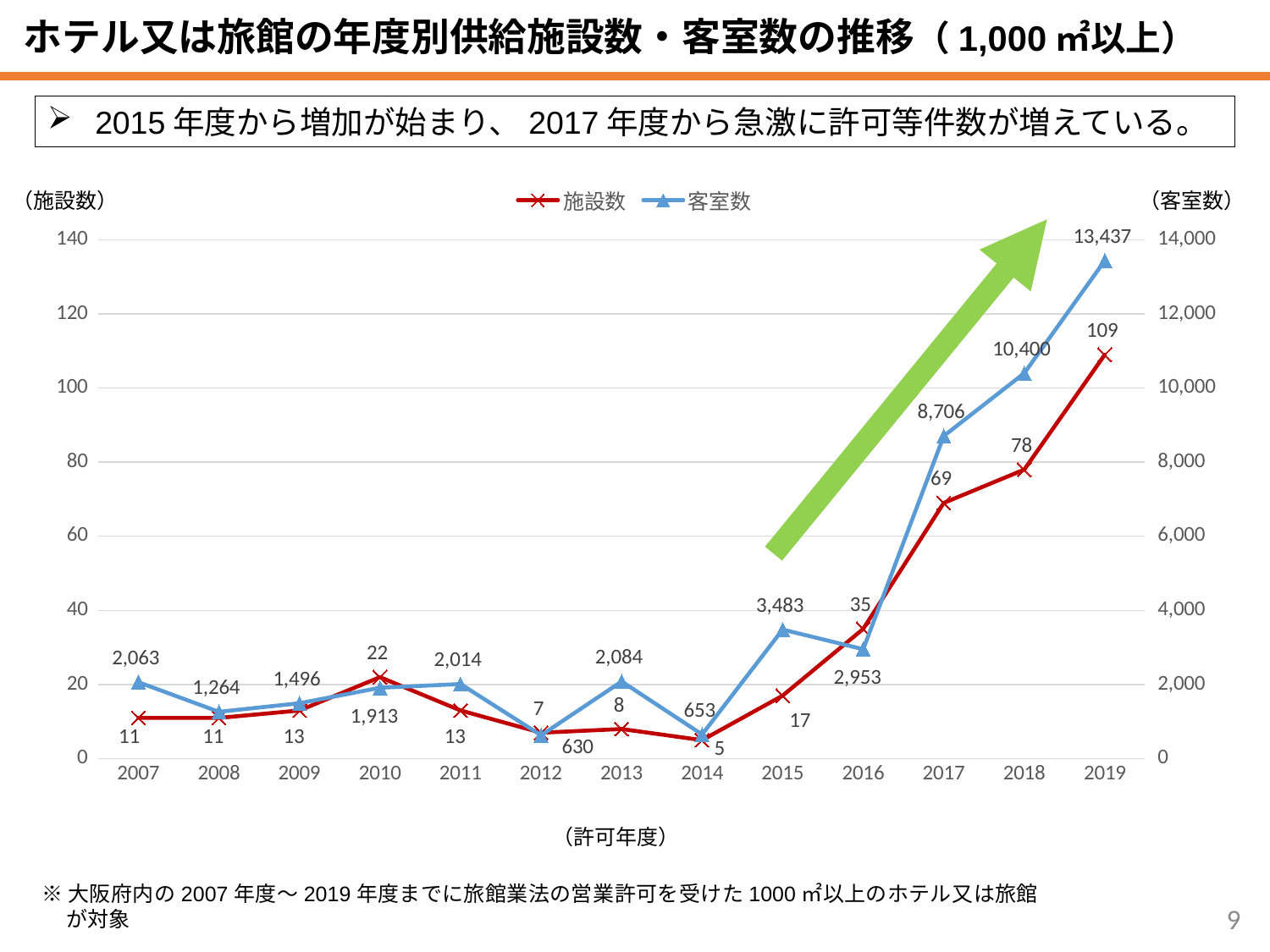

ホテル又は旅館の年度別供給施設数・客室数の推移（1,000㎡以上）
2015年度から増加が始まり、2017年度から急激に許可等件数が増えている。
（施設数）

### Chart

| Category |  |  |
|---|---|---|
| 2007 | 11.0 | 2063.0 |
| 2008 | 11.0 | 1264.0 |
| 2009 | 13.0 | 1496.0 |
| 2010 | 22.0 | 1913.0 |
| 2011 | 13.0 | 2014.0 |
| 2012 | 7.0 | 630.0 |
| 2013 | 8.0 | 2084.0 |
| 2014 | 5.0 | 653.0 |
| 2015 | 17.0 | 3483.0 |
| 2016 | 35.0 | 2953.0 |
| 2017 | 69.0 | 8706.0 |
| 2018 | 78.0 | 10400.0 |
| 2019 | 109.0 | 13437.0 |
（客室数）
（許可年度）
※大阪府内の2007年度～2019年度までに旅館業法の営業許可を受けた1000㎡以上のホテル又は旅館が対象
9